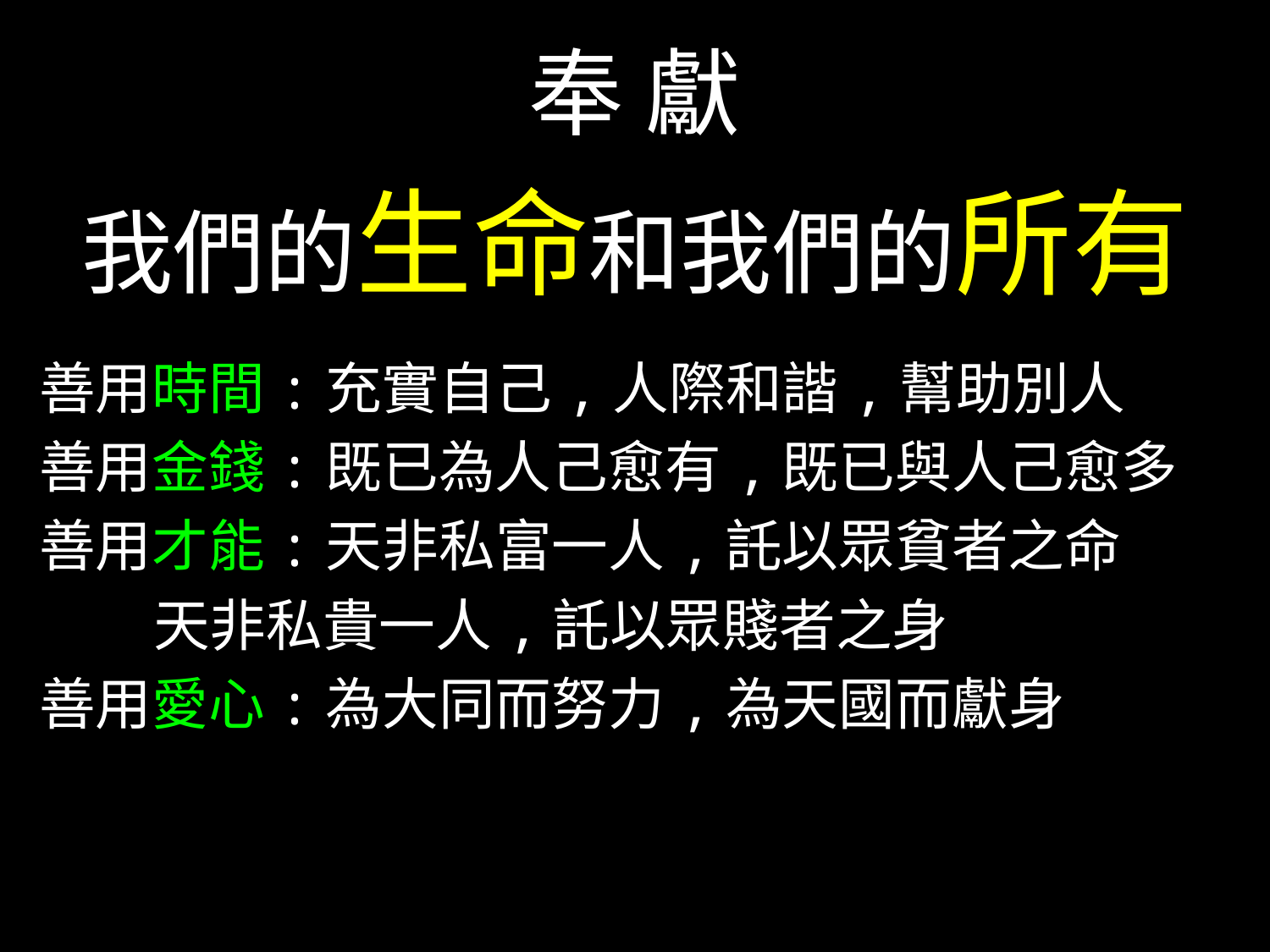

奉 獻
我們的生命和我們的所有
 善用時間:充實自己,人際和諧,幫助別人
 善用金錢:既已為人己愈有,既已與人己愈多
 善用才能:天非私富一人,託以眾貧者之命
          天非私貴一人,託以眾賤者之身
 善用愛心:為大同而努力,為天國而獻身